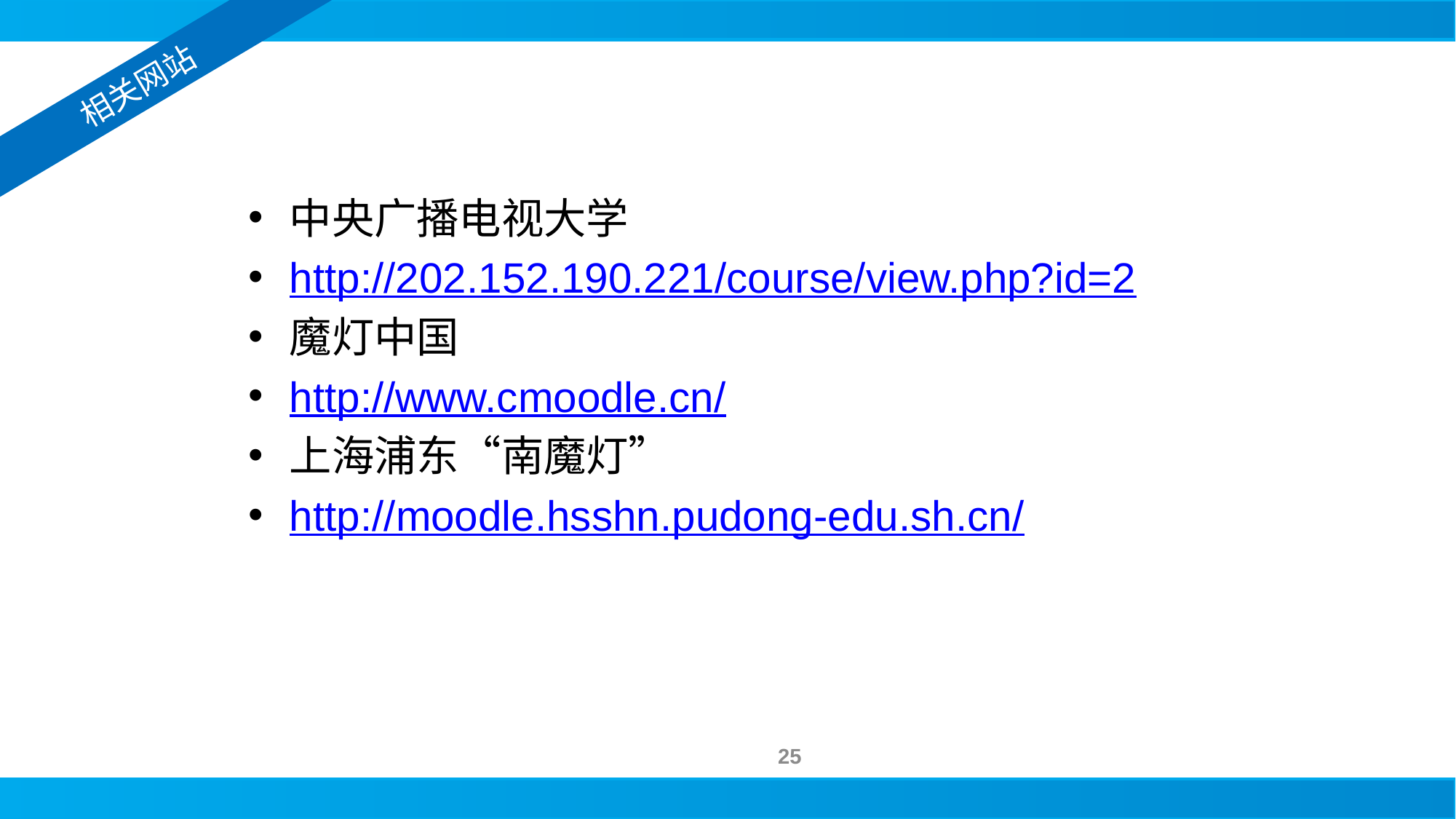

相关网站
# Moodle 相关资源网站
中央广播电视大学
http://202.152.190.221/course/view.php?id=2
魔灯中国
http://www.cmoodle.cn/
上海浦东“南魔灯”
http://moodle.hsshn.pudong-edu.sh.cn/

25